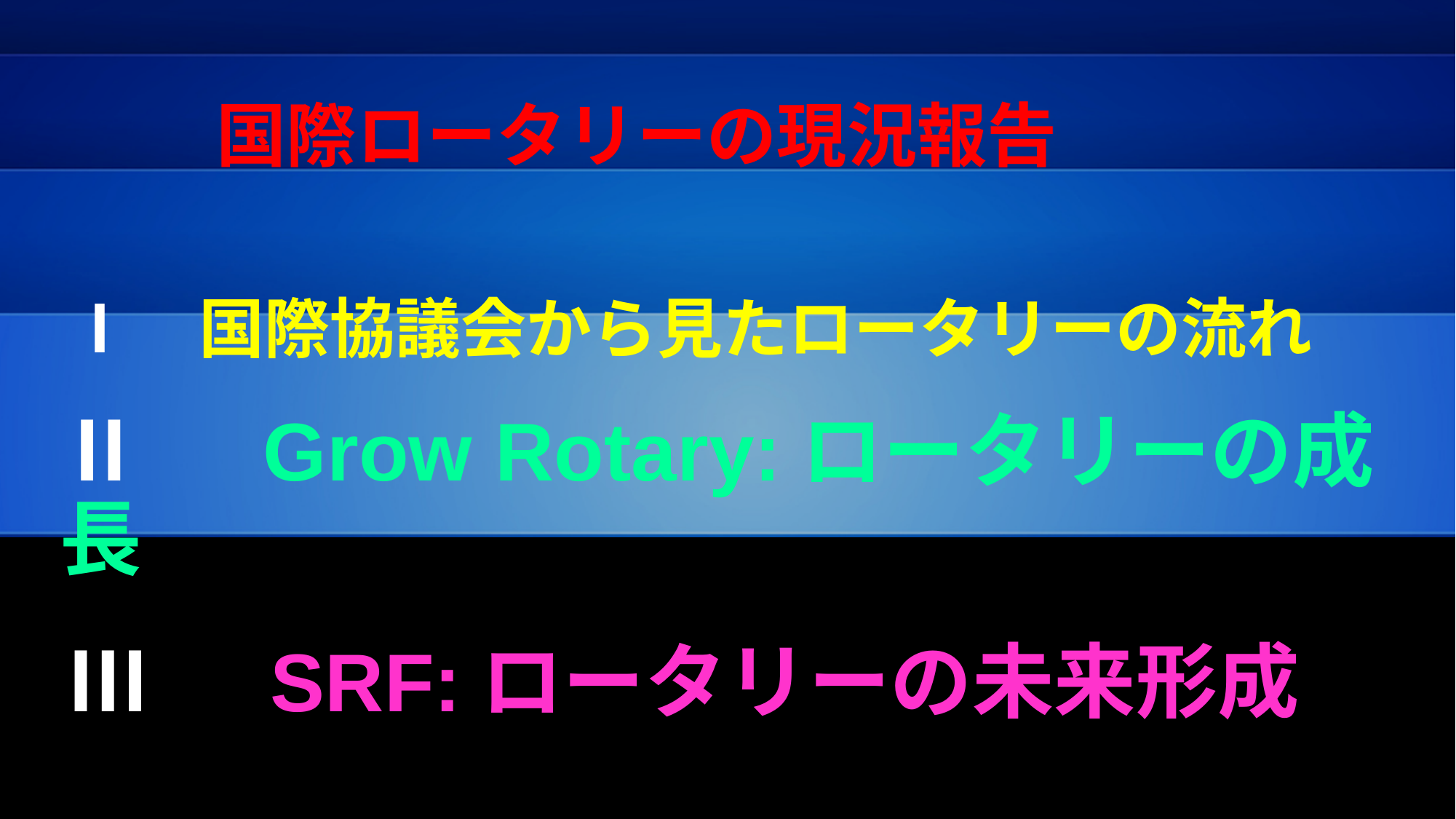

国際ロータリーの現況報告
Ⅰ　国際協議会から見たロータリーの流れ
Ⅱ　Grow Rotary:ロータリーの成長
# Ⅲ　SRF:ロータリーの未来形成